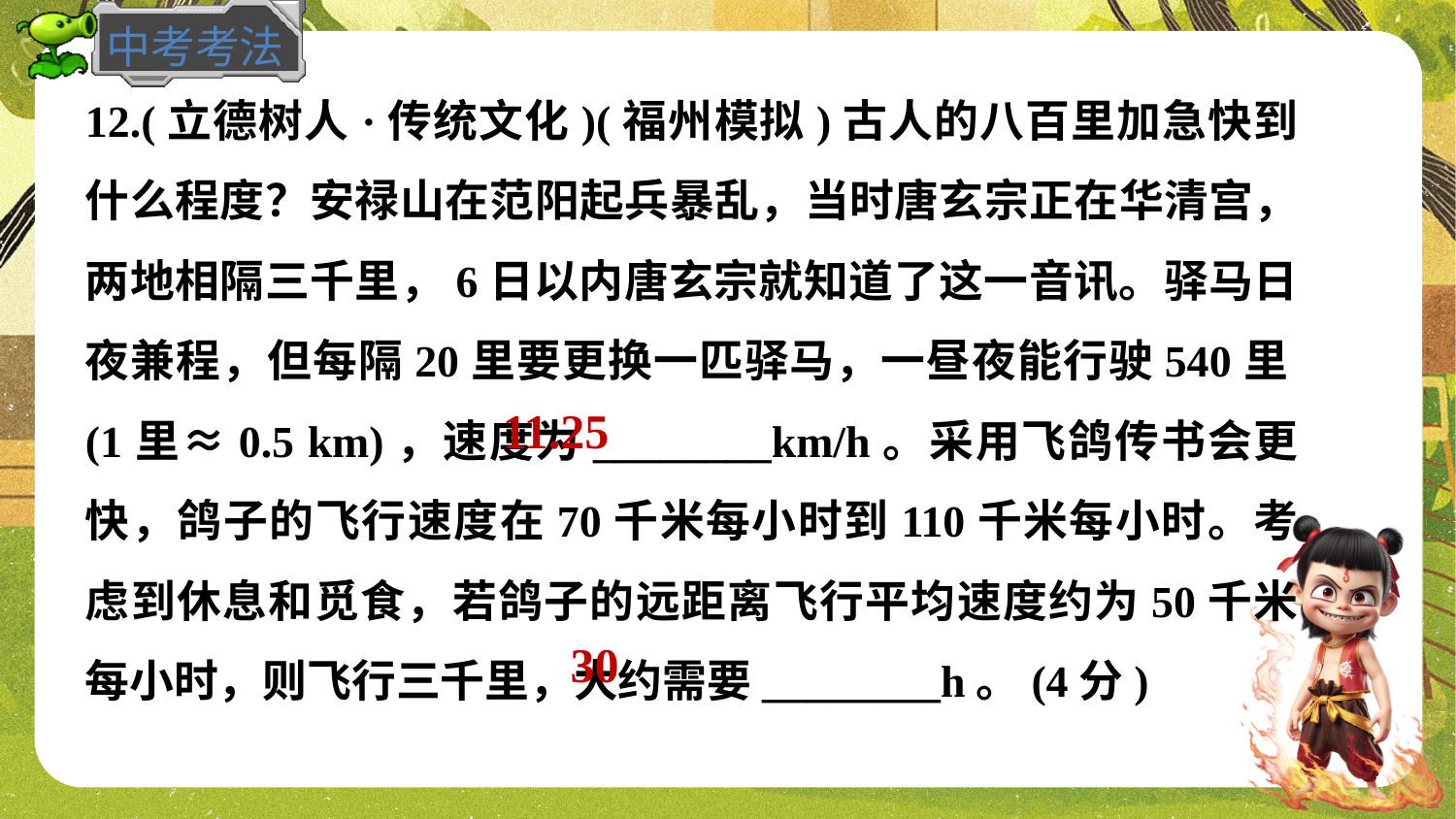

12.(立德树人·传统文化)(福州模拟)古人的八百里加急快到什么程度？安禄山在范阳起兵暴乱，当时唐玄宗正在华清宫，两地相隔三千里，6日以内唐玄宗就知道了这一音讯。驿马日夜兼程，但每隔20里要更换一匹驿马，一昼夜能行驶540里(1里≈0.5 km)，速度为________km/h。采用飞鸽传书会更快，鸽子的飞行速度在70千米每小时到110千米每小时。考虑到休息和觅食，若鸽子的远距离飞行平均速度约为50千米每小时，则飞行三千里，大约需要________h。(4分)
11.25
30